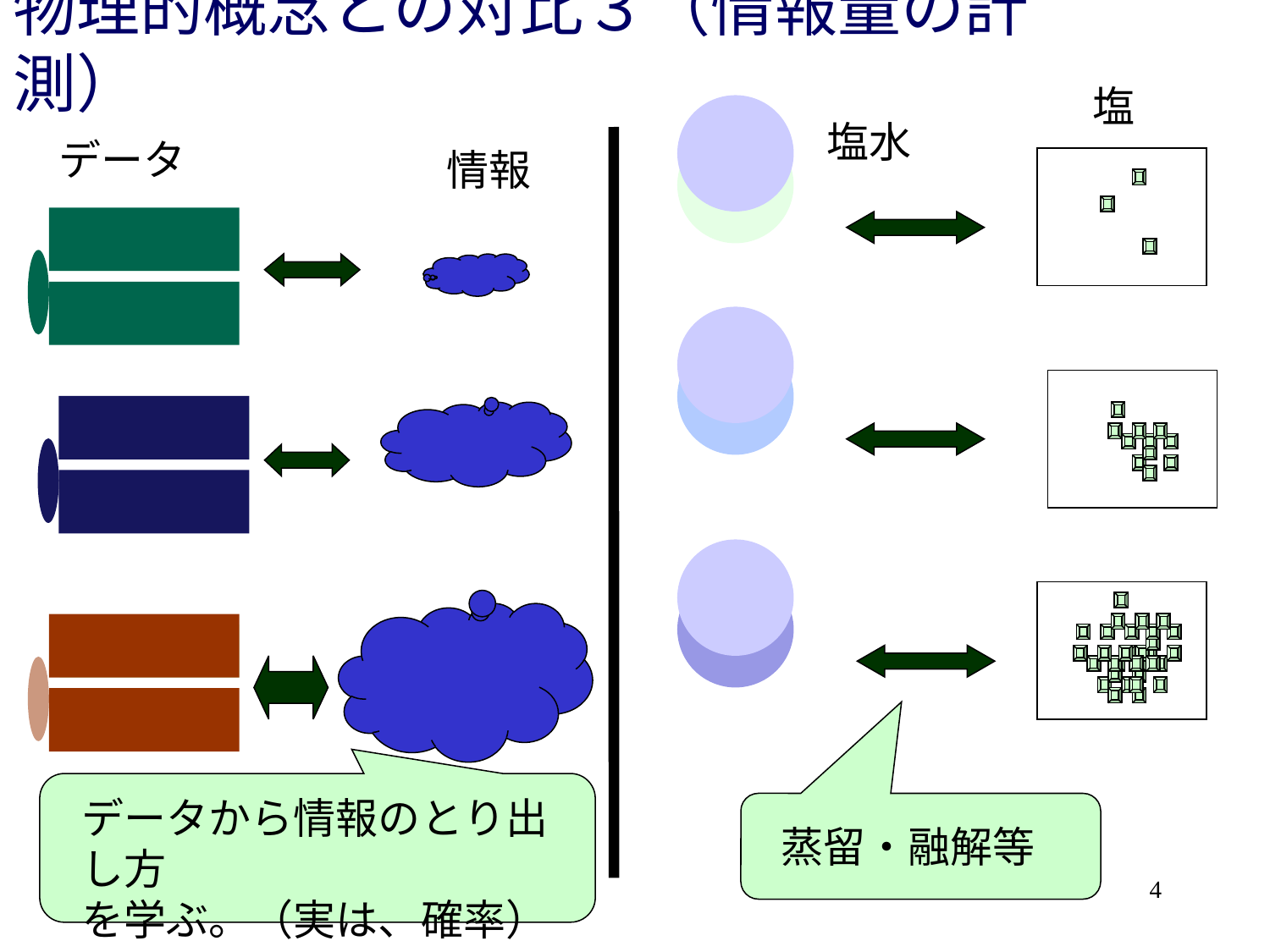

# 物理的概念との対比３（情報量の計測）
塩

塩水
データ

情報

データから情報のとり出し方
を学ぶ。（実は、確率）

蒸留・融解等
4